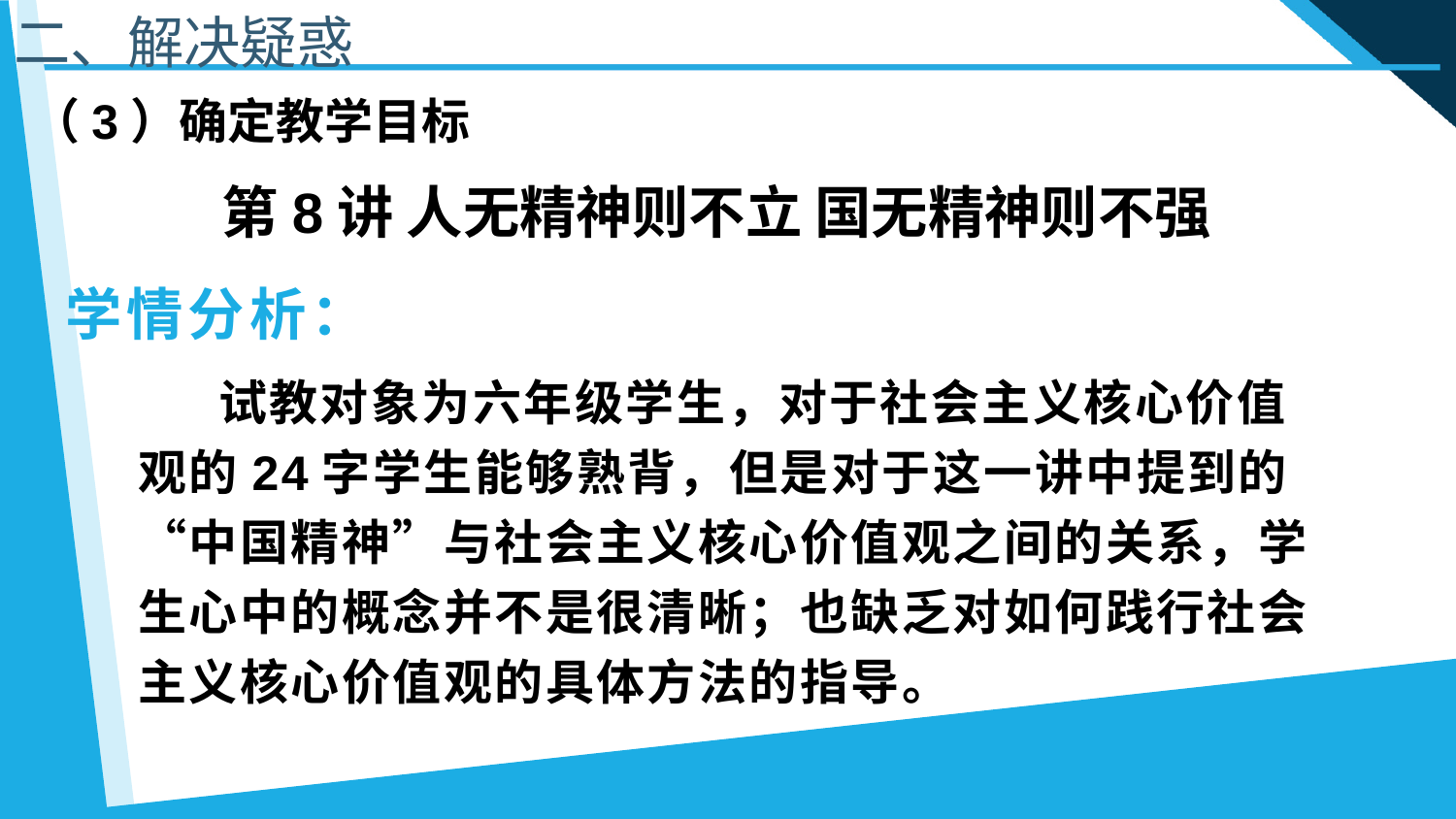

二、解决疑惑

（3）确定教学目标
第8讲 人无精神则不立 国无精神则不强
学情分析：
       试教对象为六年级学生，对于社会主义核心价值观的24字学生能够熟背，但是对于这一讲中提到的“中国精神”与社会主义核心价值观之间的关系，学生心中的概念并不是很清晰；也缺乏对如何践行社会主义核心价值观的具体方法的指导。